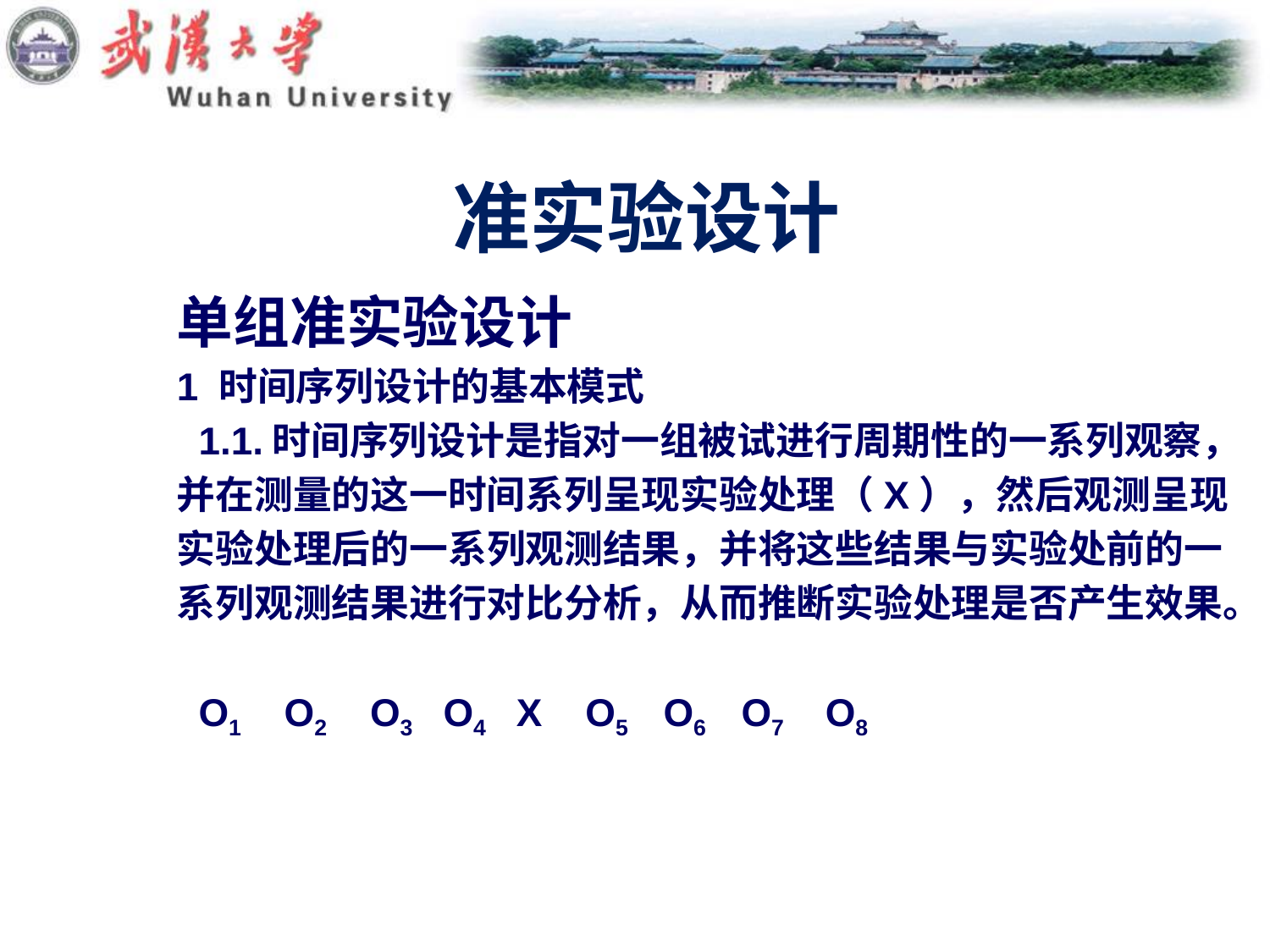

# 准实验设计
单组准实验设计
1 时间序列设计的基本模式
  1.1.时间序列设计是指对一组被试进行周期性的一系列观察，
并在测量的这一时间系列呈现实验处理（X），然后观测呈现
实验处理后的一系列观测结果，并将这些结果与实验处前的一
系列观测结果进行对比分析，从而推断实验处理是否产生效果。

  O1    O2    O3     O4     X    O5     O6     O7      O8